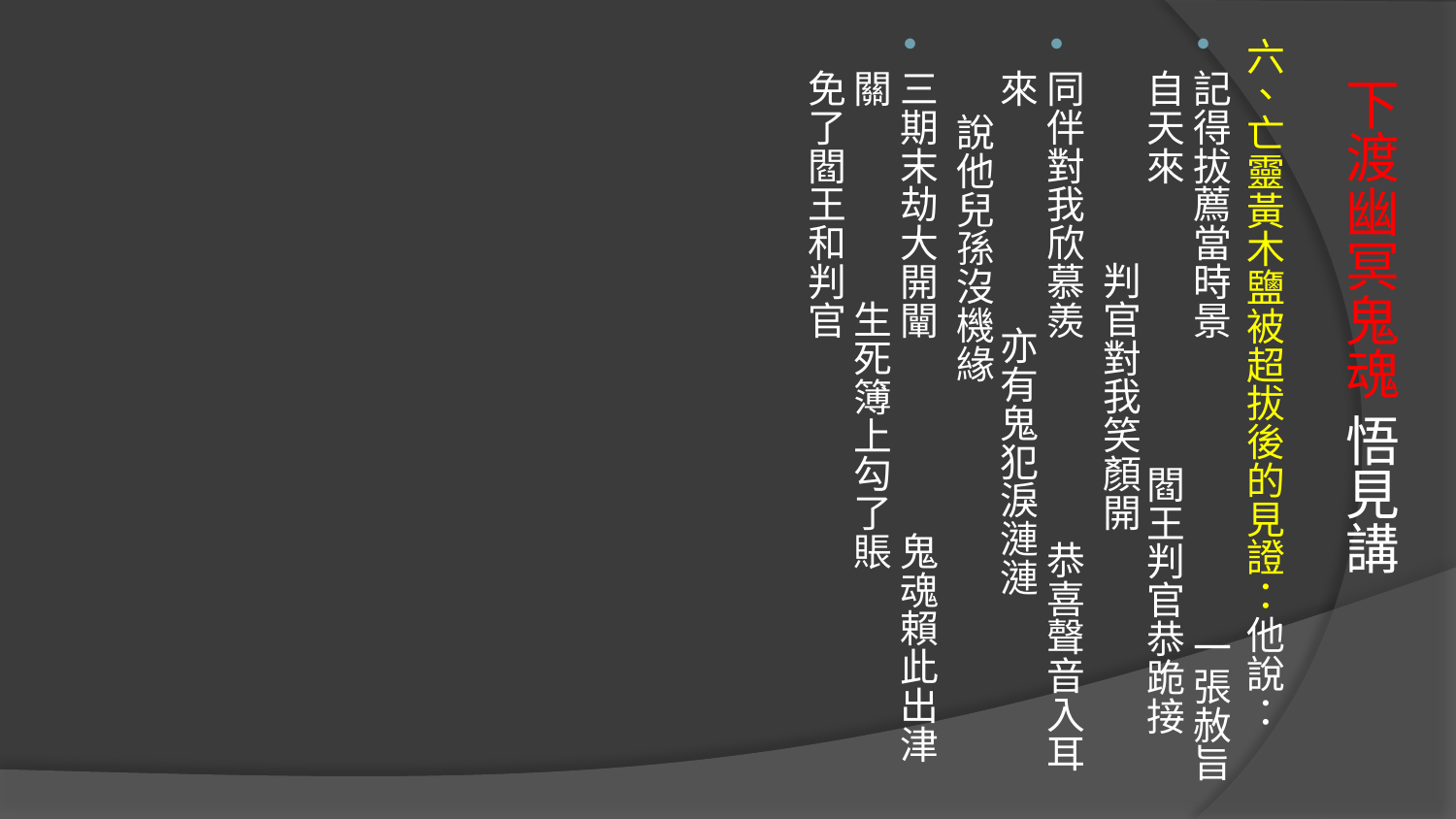

六、亡靈黃木鹽被超拔後的見證：他說：
記得拔薦當時景                                 一張赦旨自天來                                閻王判官恭跪接                            判官對我笑顏開
同伴對我欣慕羨                       恭喜聲音入耳來                         亦有鬼犯淚漣漣                           說他兒孫沒機緣
三期末劫大開闡                      鬼魂賴此出津關                      生死簿上勾了賬                        免了閻王和判官

# 下渡幽冥鬼魂 悟見講